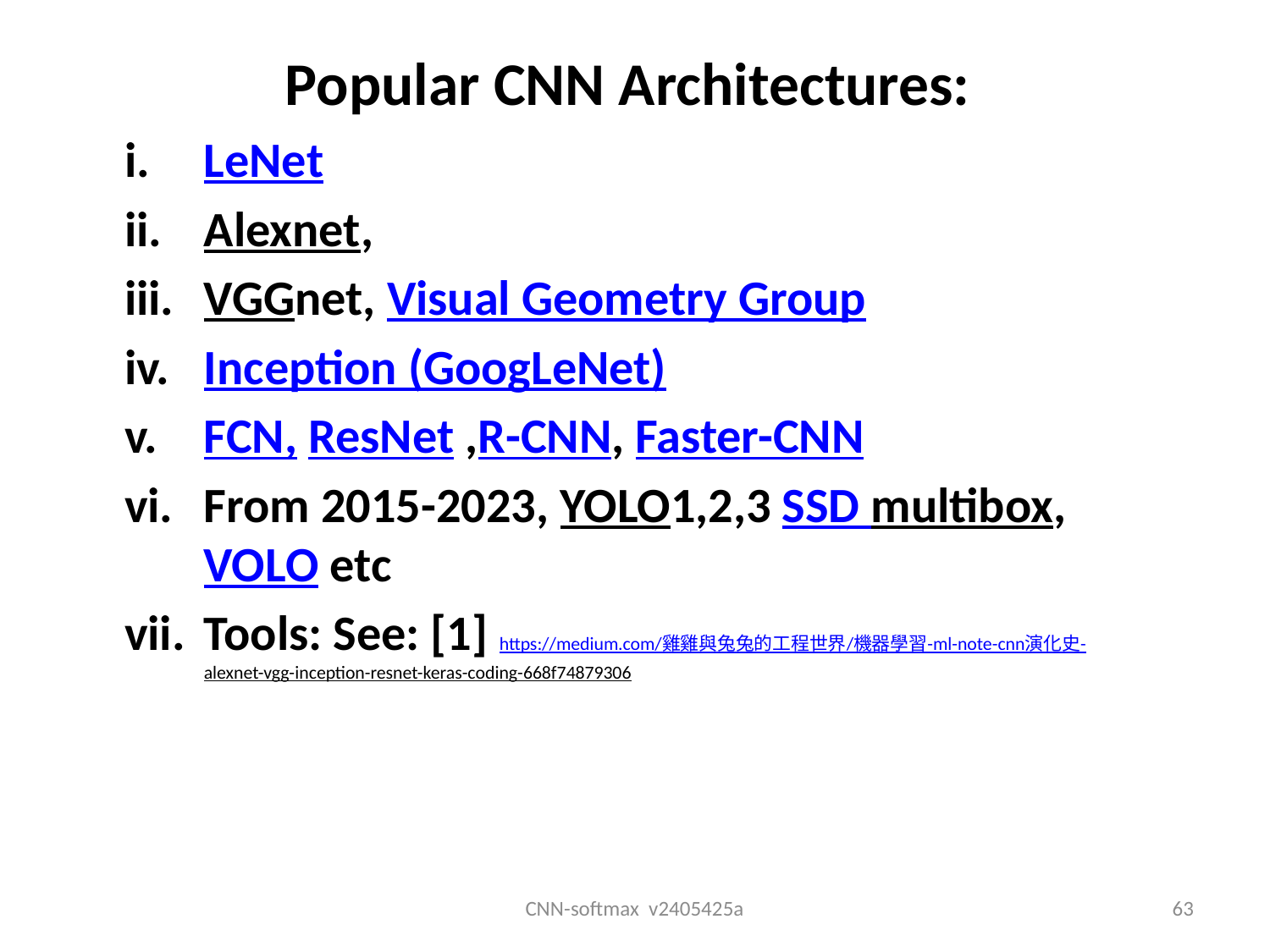

# Popular CNN Architectures:
LeNet
Alexnet,
VGGnet, Visual Geometry Group
Inception (GoogLeNet)
FCN, ResNet ,R-CNN, Faster-CNN
From 2015-2023, YOLO1,2,3 SSD multibox, VOLO etc
Tools: See: [1] https://medium.com/雞雞與兔兔的工程世界/機器學習-ml-note-cnn演化史-alexnet-vgg-inception-resnet-keras-coding-668f74879306

CNN-softmax  v2405425a
63